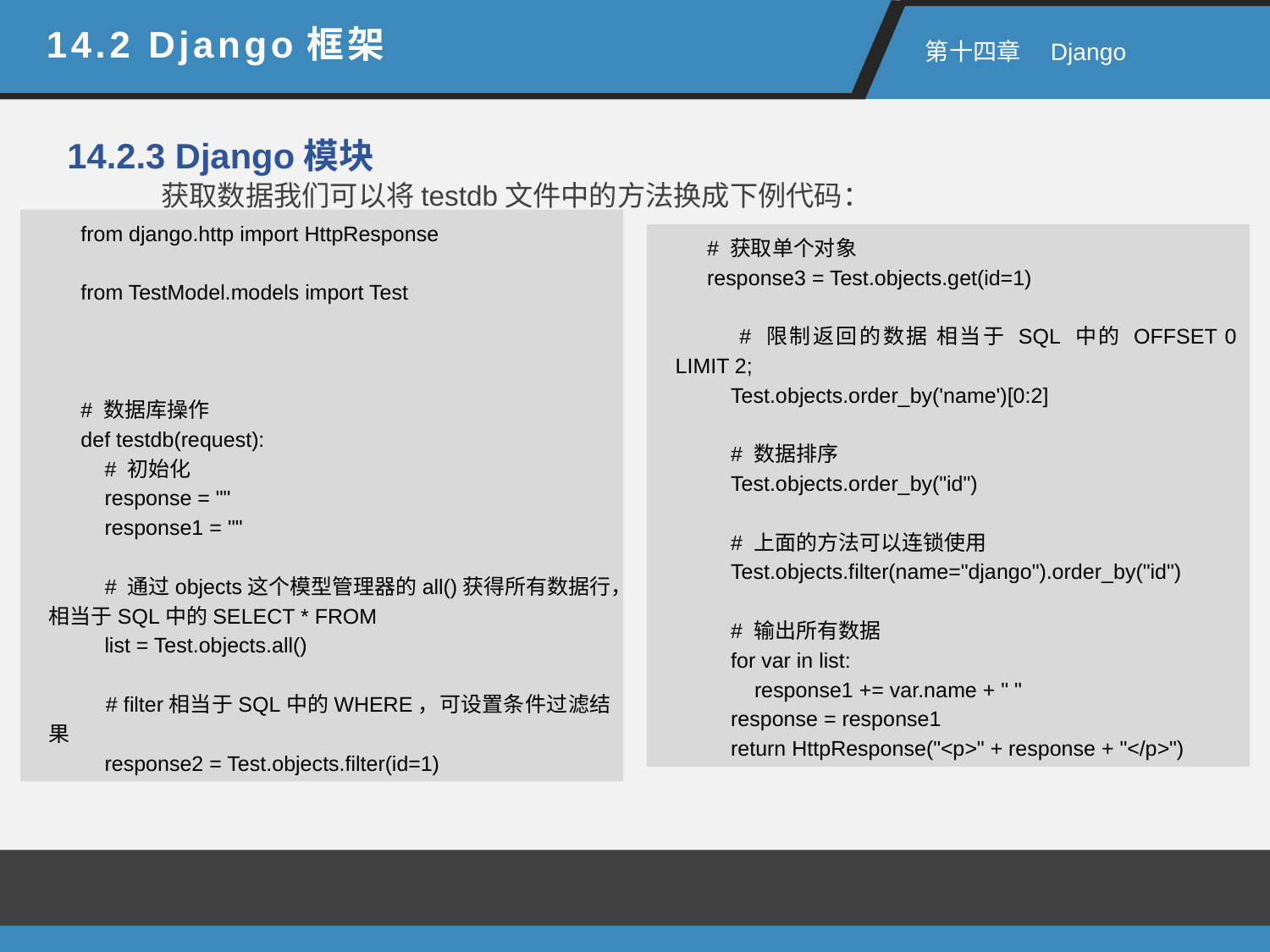

14.2 Django框架
  第十四章　Django
14.2.3 Django模块
获取数据我们可以将testdb文件中的方法换成下例代码：
from django.http import HttpResponse

from TestModel.models import Test

# 数据库操作
def testdb(request):
    # 初始化
    response = ""
    response1 = ""

    # 通过objects这个模型管理器的all()获得所有数据行，相当于SQL中的SELECT * FROM
    list = Test.objects.all()

    # filter相当于SQL中的WHERE，可设置条件过滤结果
    response2 = Test.objects.filter(id=1)
# 获取单个对象
response3 = Test.objects.get(id=1)

    # 限制返回的数据 相当于 SQL 中的 OFFSET 0 LIMIT 2;
    Test.objects.order_by('name')[0:2]

    # 数据排序
    Test.objects.order_by("id")

    # 上面的方法可以连锁使用
    Test.objects.filter(name="django").order_by("id")

    # 输出所有数据
    for var in list:
        response1 += var.name + " "
    response = response1
    return HttpResponse("<p>" + response + "</p>")